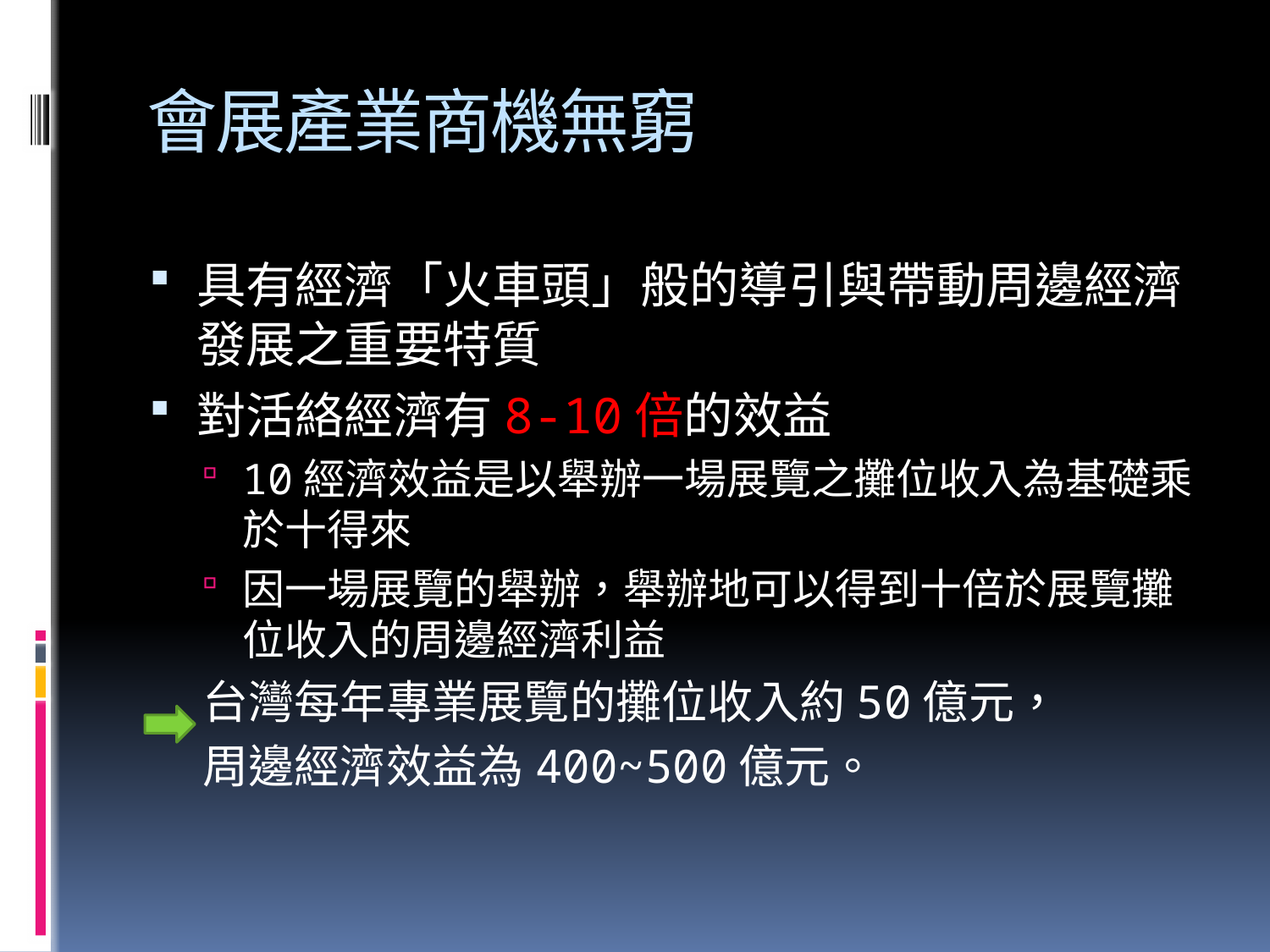

# 會展產業商機無窮
具有經濟「火車頭」般的導引與帶動周邊經濟發展之重要特質
對活絡經濟有8-10倍的效益
10經濟效益是以舉辦一場展覽之攤位收入為基礎乘於十得來
因一場展覽的舉辦，舉辦地可以得到十倍於展覽攤位收入的周邊經濟利益
台灣每年專業展覽的攤位收入約50億元，
周邊經濟效益為400~500億元。